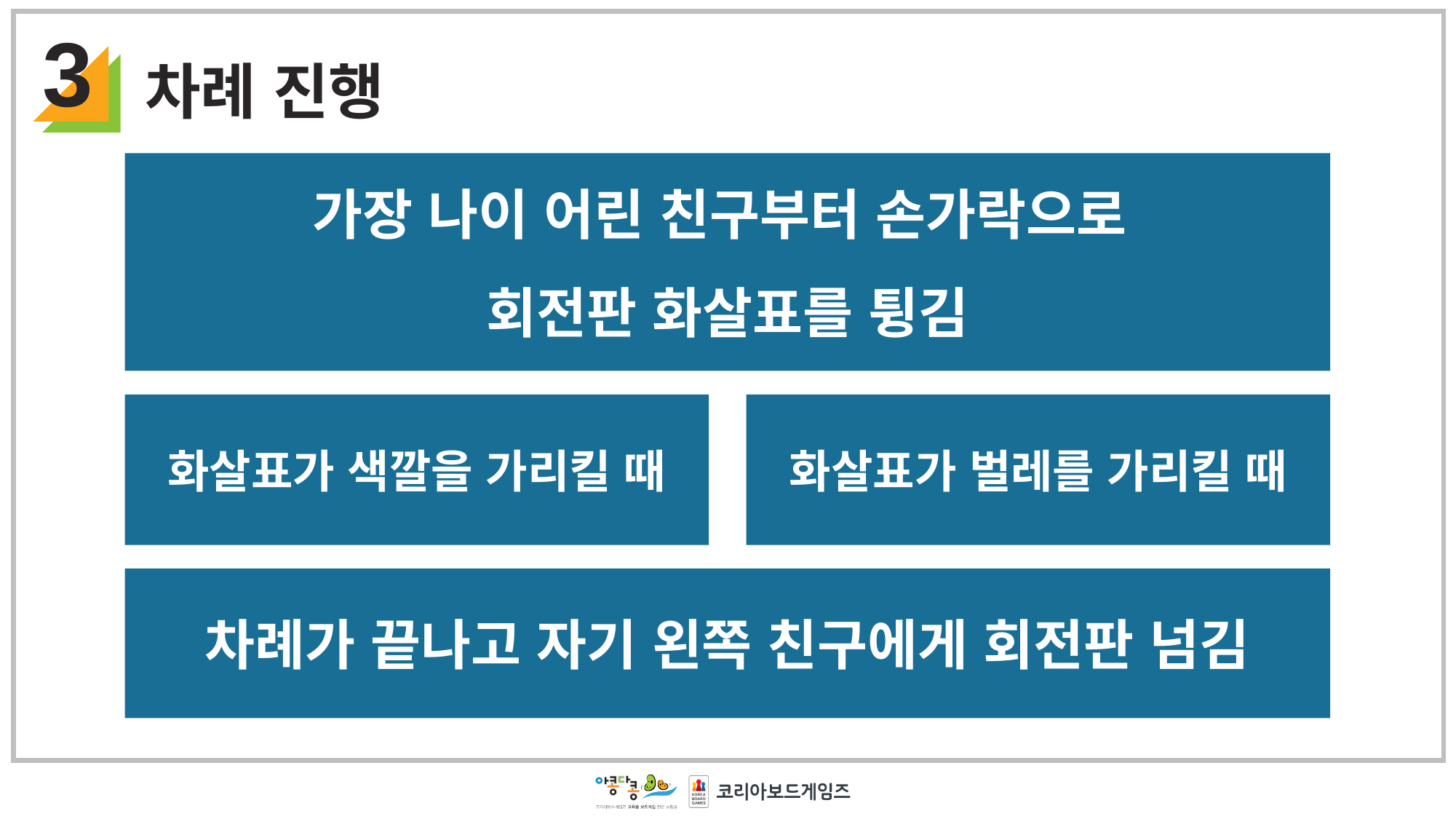

3
차례 진행
가장 나이 어린 친구부터 손가락으로
회전판 화살표를 튕김
화살표가 색깔을 가리킬 때
화살표가 벌레를 가리킬 때
차례가 끝나고 자기 왼쪽 친구에게 회전판 넘김